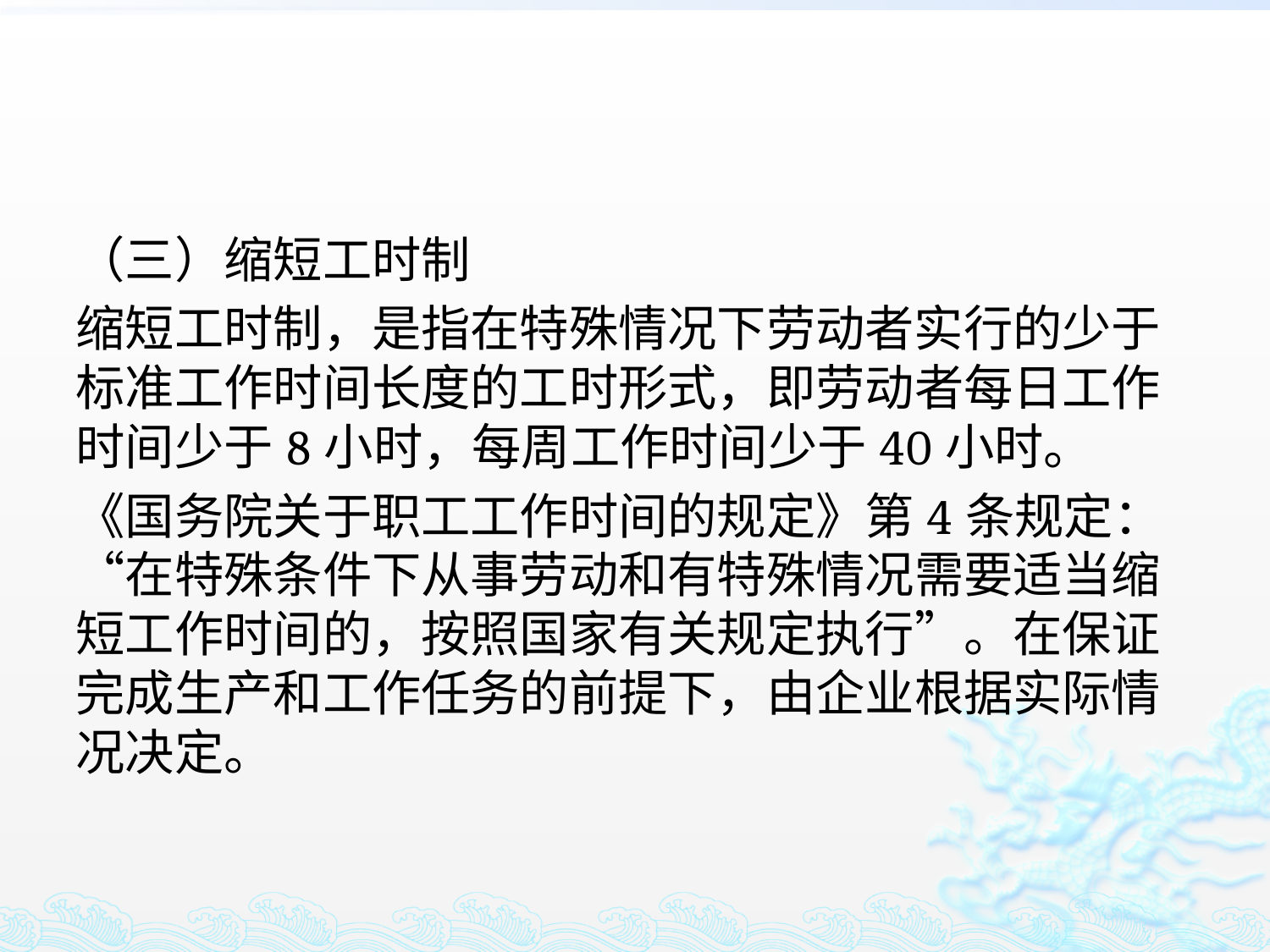

#
（三）缩短工时制
缩短工时制，是指在特殊情况下劳动者实行的少于标准工作时间长度的工时形式，即劳动者每日工作时间少于8小时，每周工作时间少于40小时。
《国务院关于职工工作时间的规定》第4条规定：“在特殊条件下从事劳动和有特殊情况需要适当缩短工作时间的，按照国家有关规定执行”。在保证完成生产和工作任务的前提下，由企业根据实际情况决定。